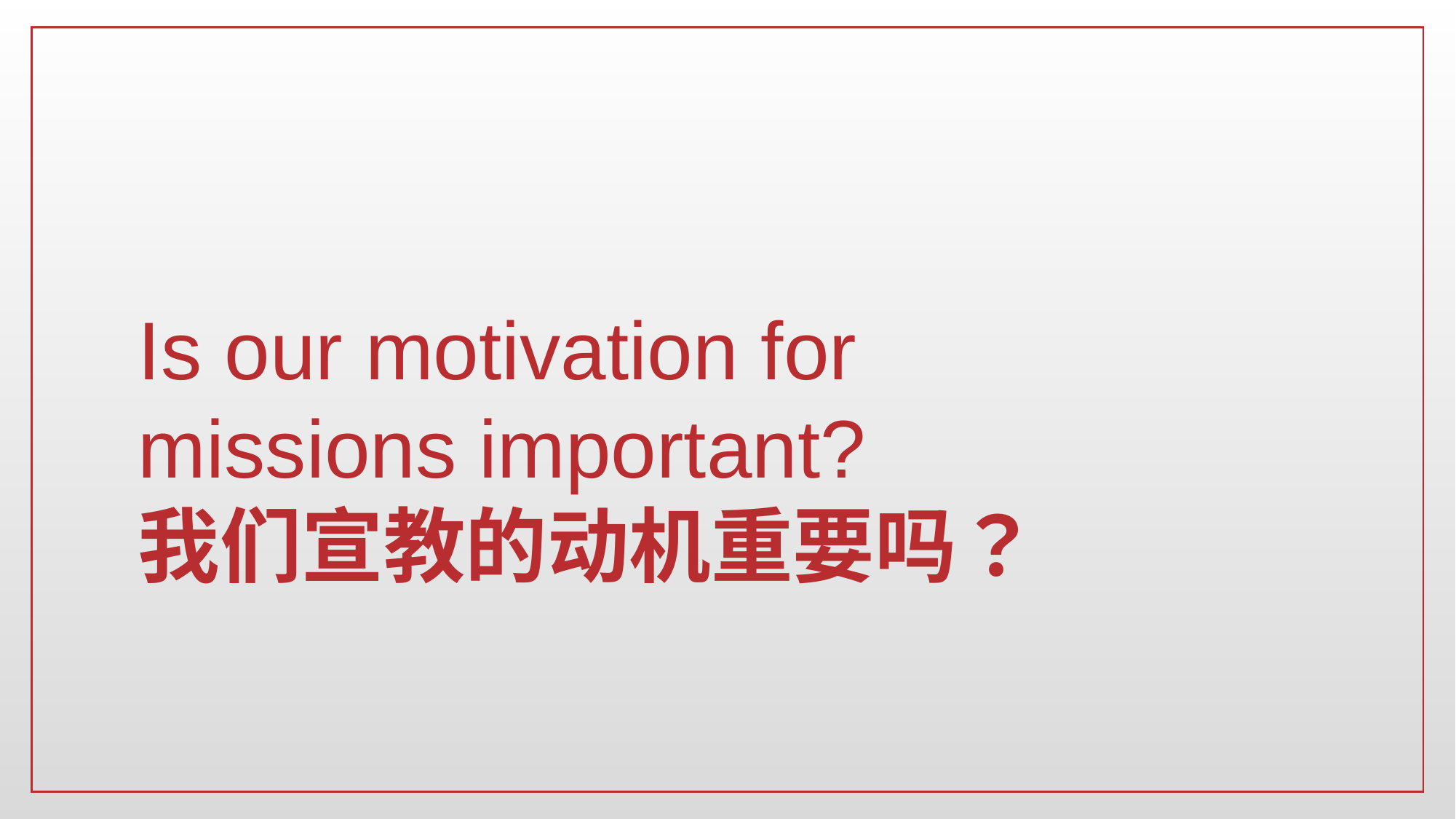

# Is our motivation for missions important? 我们宣教的动机重要吗？